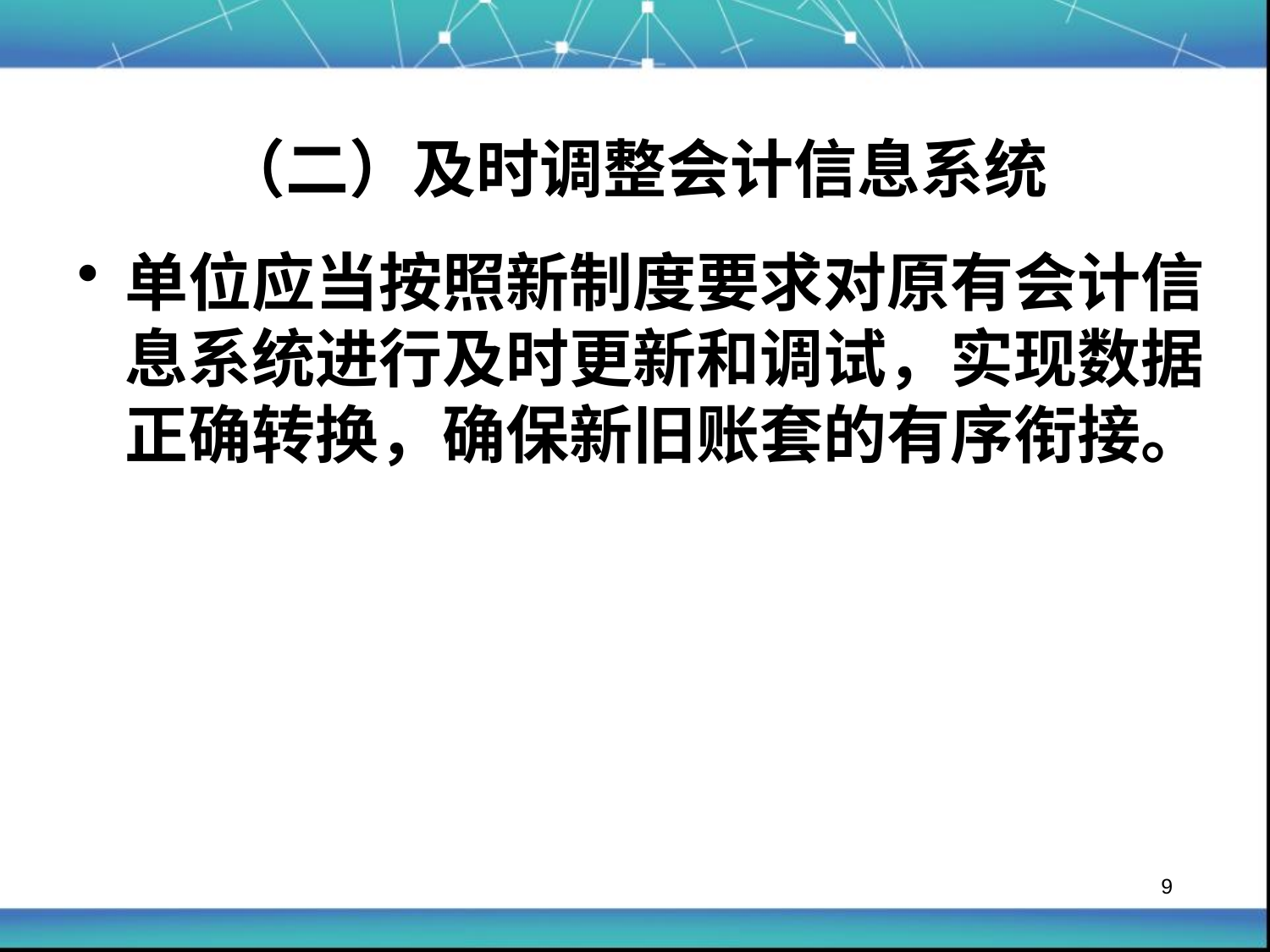

# （二）及时调整会计信息系统
单位应当按照新制度要求对原有会计信息系统进行及时更新和调试，实现数据正确转换，确保新旧账套的有序衔接。
9